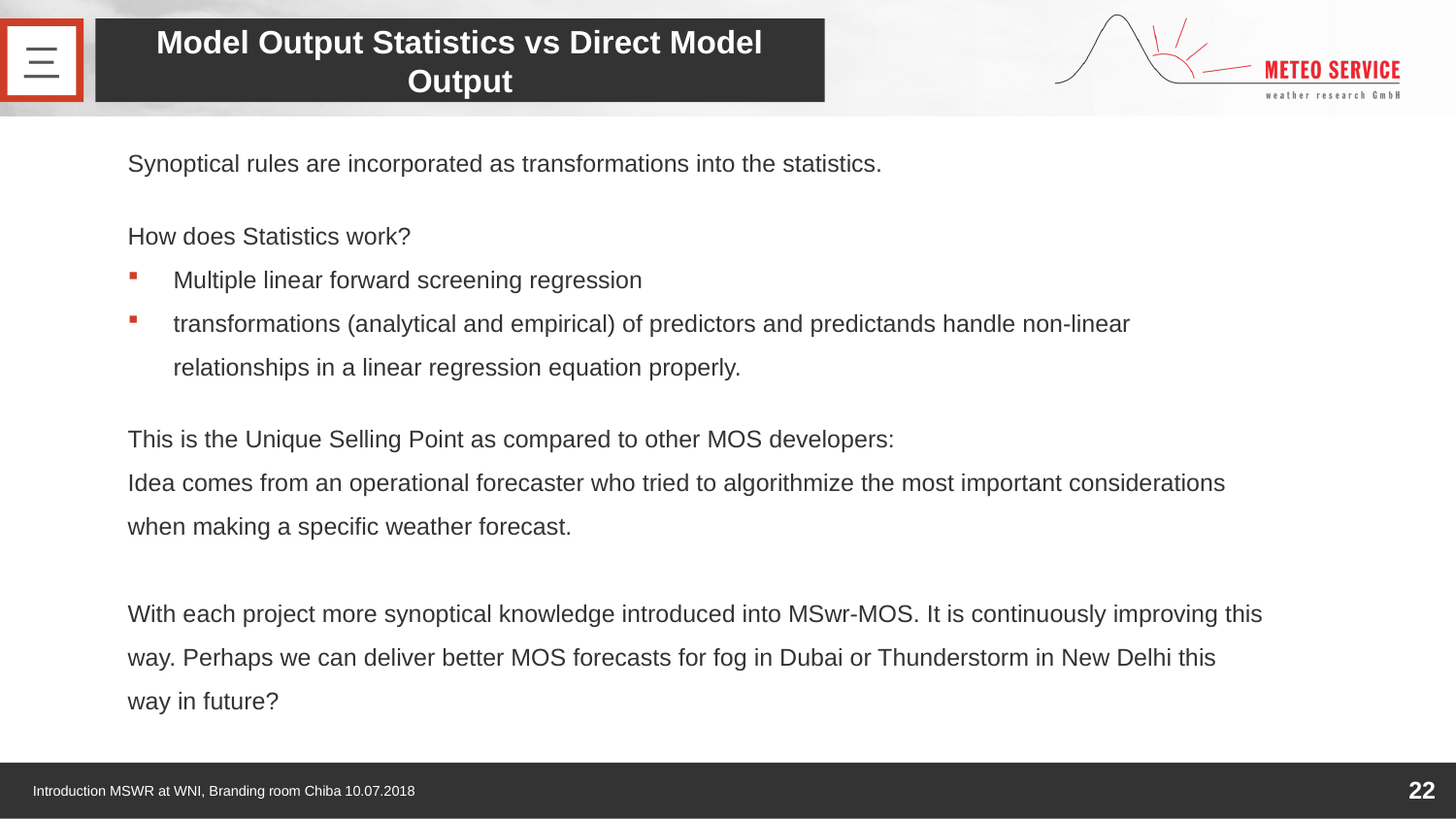

Model Output Statistics vs Direct Model Output
三
Synoptical rules are incorporated as transformations into the statistics.

How does Statistics work?
Multiple linear forward screening regression
transformations (analytical and empirical) of predictors and predictands handle non-linear relationships in a linear regression equation properly.

This is the Unique Selling Point as compared to other MOS developers:
Idea comes from an operational forecaster who tried to algorithmize the most important considerations when making a specific weather forecast.

With each project more synoptical knowledge introduced into MSwr-MOS. It is continuously improving this way. Perhaps we can deliver better MOS forecasts for fog in Dubai or Thunderstorm in New Delhi this way in future?